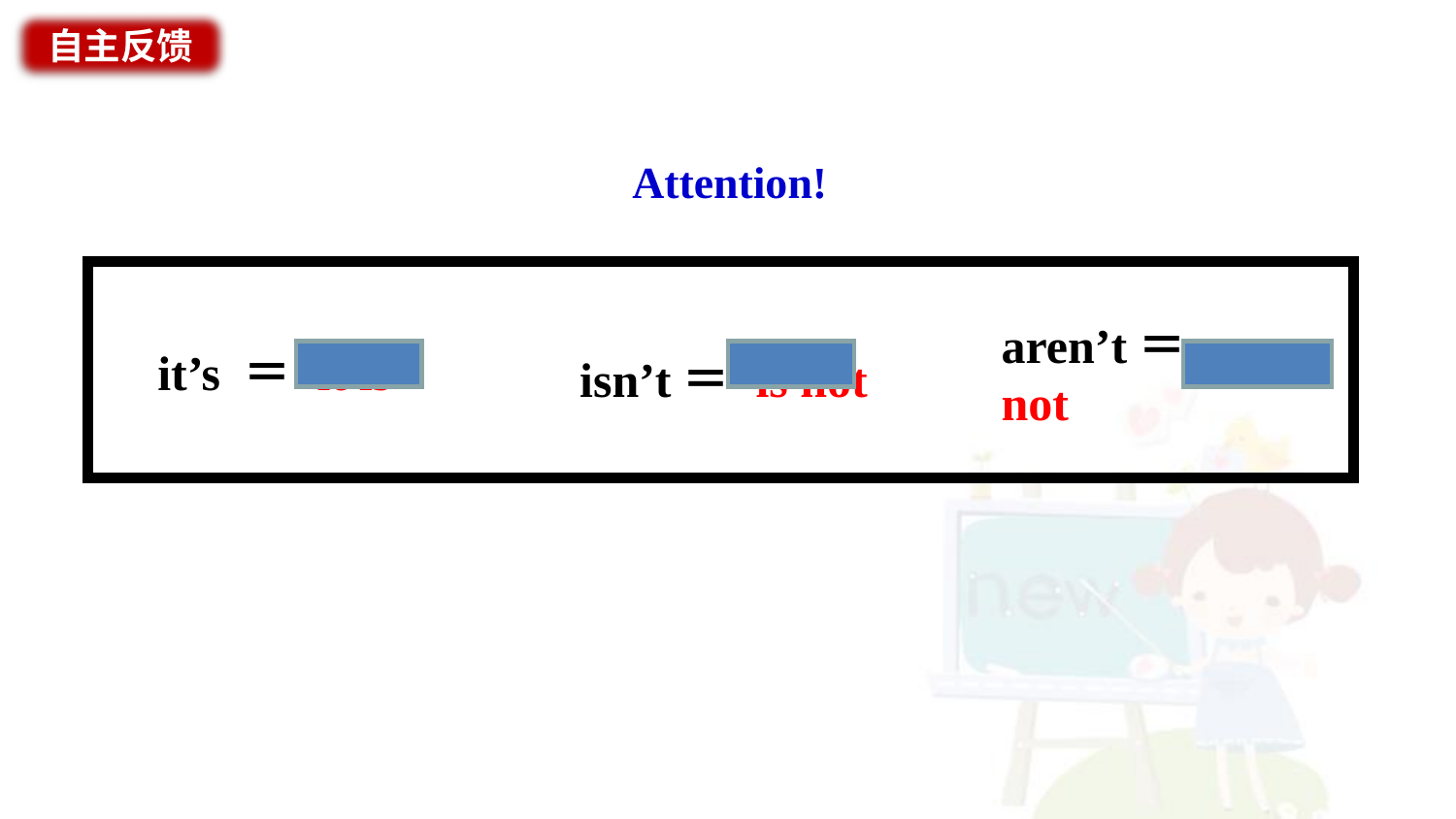

自主反馈
Attention!
| it’s ＝ it is | isn’t＝ is not | aren’t＝ are not |
| --- | --- | --- |